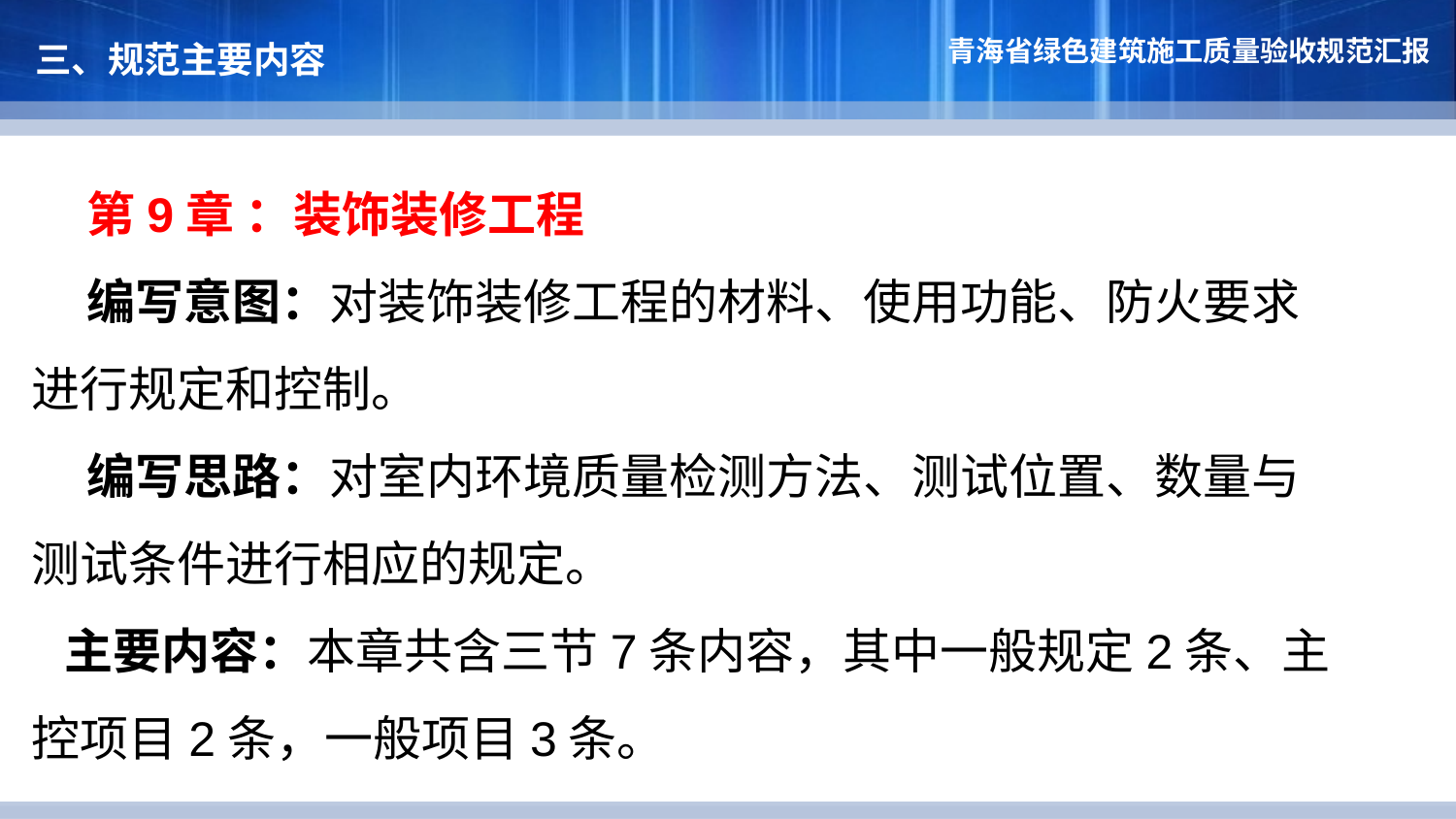

三、规范主要内容
    第9章 ：装饰装修工程
    编写意图：对装饰装修工程的材料、使用功能、防火要求进行规定和控制。
    编写思路：对室内环境质量检测方法、测试位置、数量与测试条件进行相应的规定。
  主要内容：本章共含三节7条内容，其中一般规定2条、主控项目2条，一般项目3条。